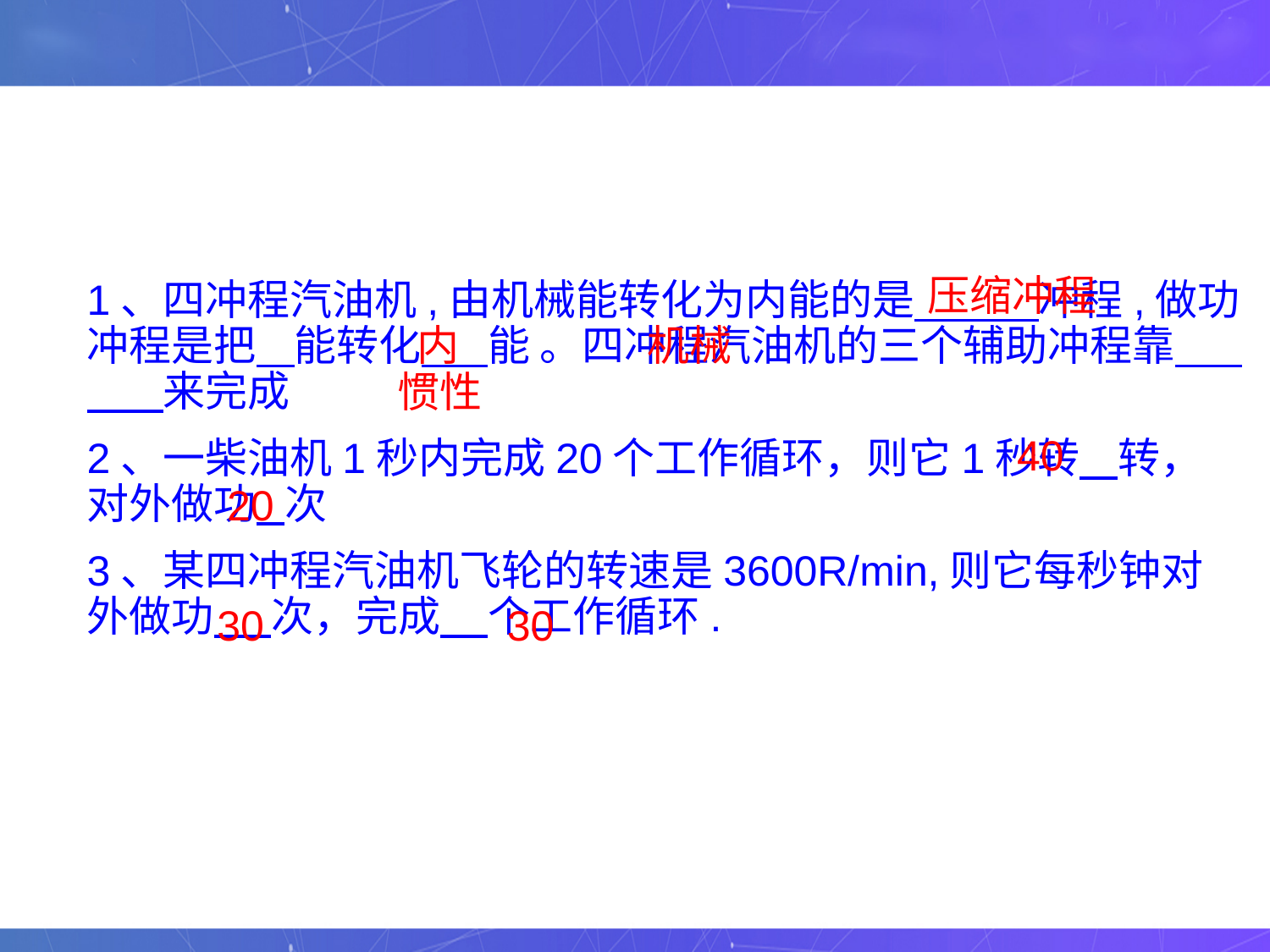

压缩冲程
1、四冲程汽油机,由机械能转化为内能的是             冲程,做功冲程是把    能转化       能 。四冲程汽油机的三个辅助冲程靠                来完成
2、一柴油机1秒内完成20个工作循环，则它1秒转    转，对外做功   次
3、某四冲程汽油机飞轮的转速是3600R/min,则它每秒钟对外做功      次，完成     个工作循环.
内
机械
惯性
40
20
30
30